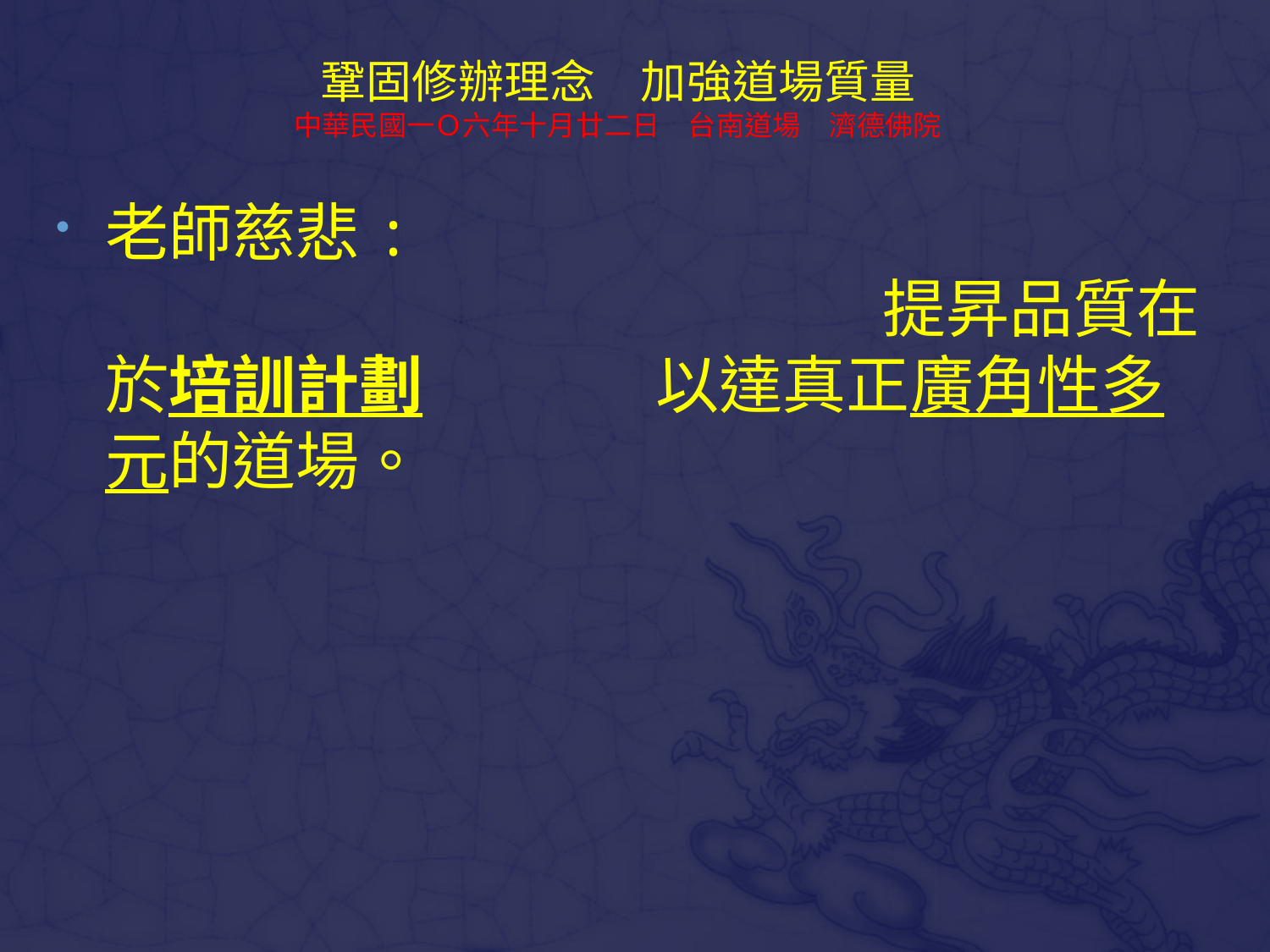

# 鞏固修辦理念　加強道場質量 中華民國一Ｏ六年十月廿二日　台南道場　濟德佛院
老師慈悲:                                          提昇品質在於培訓計劃　            以達真正廣角性多元的道場。